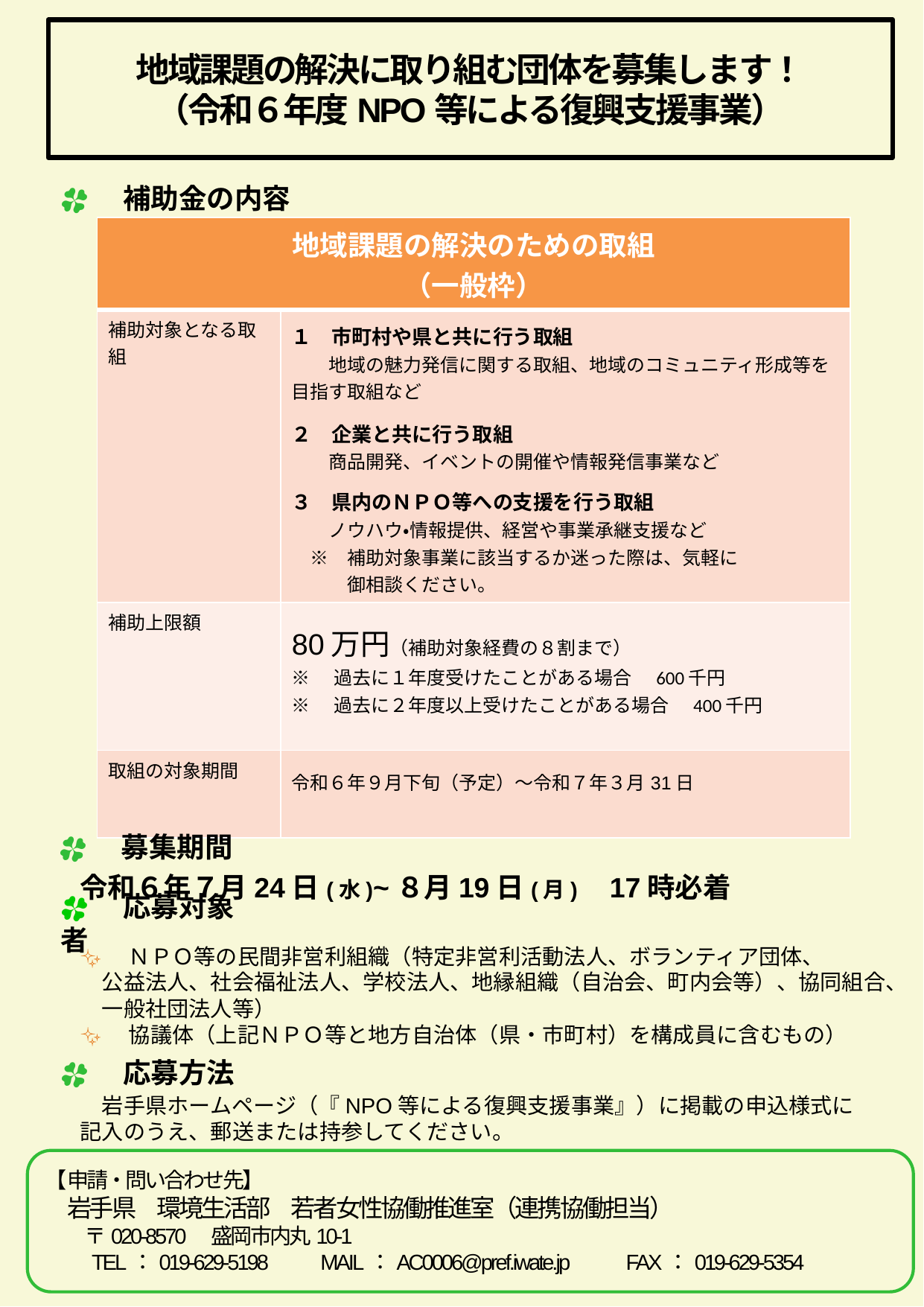

# 地域課題の解決に取り組む団体を募集します！ （令和６年度NPO等による復興支援事業）
🍀　補助金の内容
| 地域課題の解決のための取組 （一般枠） |  |
| --- | --- |
| 補助対象となる取組 | １　市町村や県と共に行う取組 　　地域の魅力発信に関する取組、地域のコミュニティ形成等を目指す取組など ２　企業と共に行う取組 　　商品開発、イベントの開催や情報発信事業など ３　県内のＮＰＯ等への支援を行う取組 　　ノウハウ・情報提供、経営や事業承継支援など 　※　補助対象事業に該当するか迷った際は、気軽に 　　　御相談ください。 |
| 補助上限額 | 80万円（補助対象経費の８割まで） ※　過去に１年度受けたことがある場合　600千円 ※　過去に２年度以上受けたことがある場合　400千円 |
| 取組の対象期間 | 令和６年９月下旬（予定）～令和７年３月31日 |
🍀　募集期間
令和６年７月24日(水)~８月19日(月)　17時必着
🍀　応募対象者
✨　ＮＰＯ等の民間非営利組織（特定非営利活動法人、ボランティア団体、
　公益法人、社会福祉法人、学校法人、地縁組織（自治会、町内会等）、協同組合、
　一般社団法人等）
✨　協議体（上記ＮＰＯ等と地方自治体（県・市町村）を構成員に含むもの）
🍀　応募方法
　岩手県ホームページ（『NPO等による復興支援事業』）に掲載の申込様式に
記入のうえ、郵送または持参してください。
【申請・問い合わせ先】
　岩手県　環境生活部　若者女性協働推進室（連携協働担当）
　　〒020-8570　盛岡市内丸10-1
　　TEL：019-629-5198　　MAIL：AC0006@pref.iwate.jp 　　FAX：019-629-5354